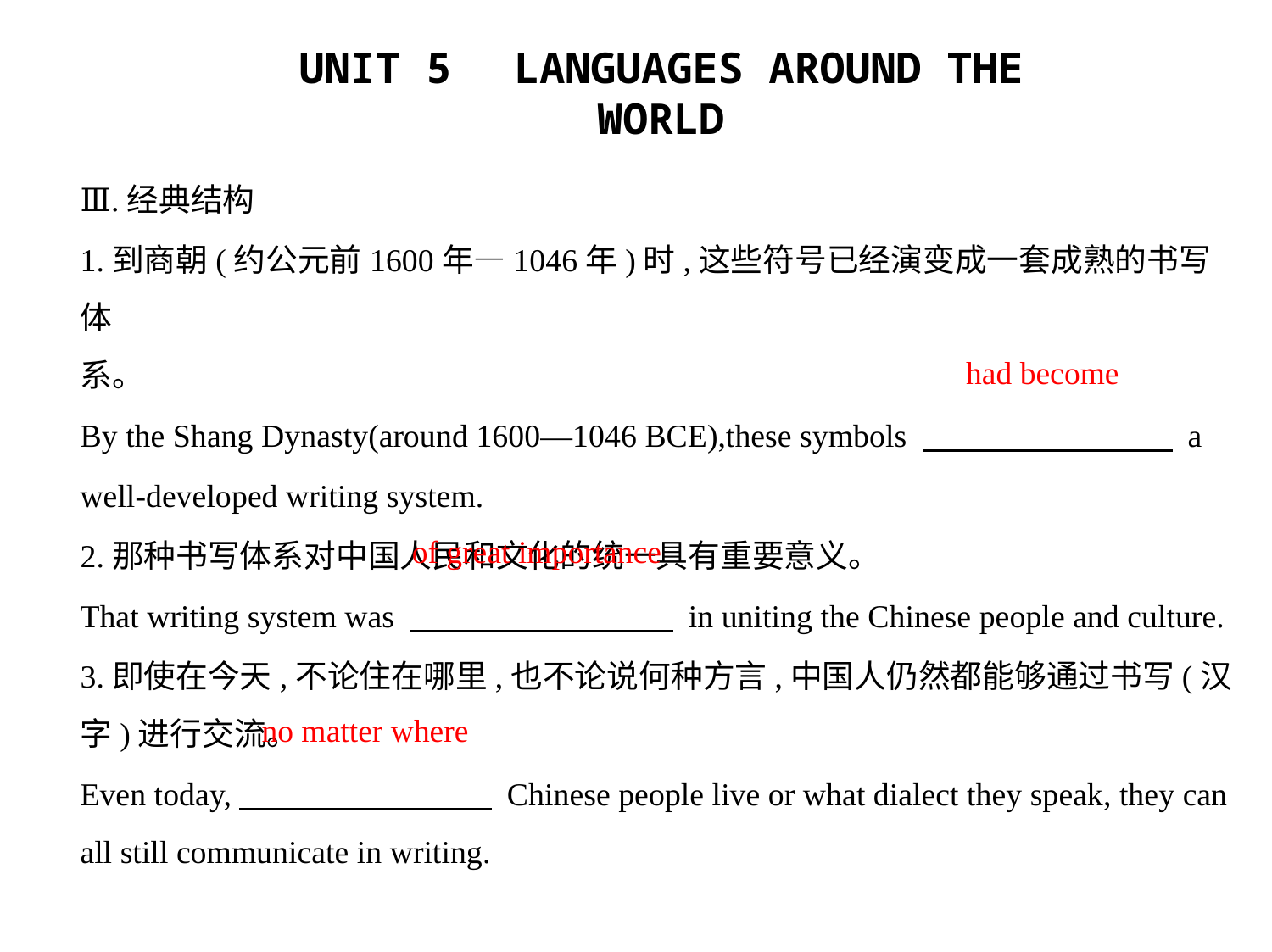

Ⅲ.经典结构
1.到商朝(约公元前1600年—1046年)时,这些符号已经演变成一套成熟的书写体
系。
By the Shang Dynasty(around 1600—1046 BCE),these symbols 　　　　　        　 a
well-developed writing system.
2.那种书写体系对中国人民和文化的统一具有重要意义。
That writing system was 　　　　　　　　  in uniting the Chinese people and culture.
3.即使在今天,不论住在哪里,也不论说何种方言,中国人仍然都能够通过书写(汉
字)进行交流。
Even today,　　　　　　　     Chinese people live or what dialect they speak, they can all still communicate in writing.
had become
of great importance
no matter where